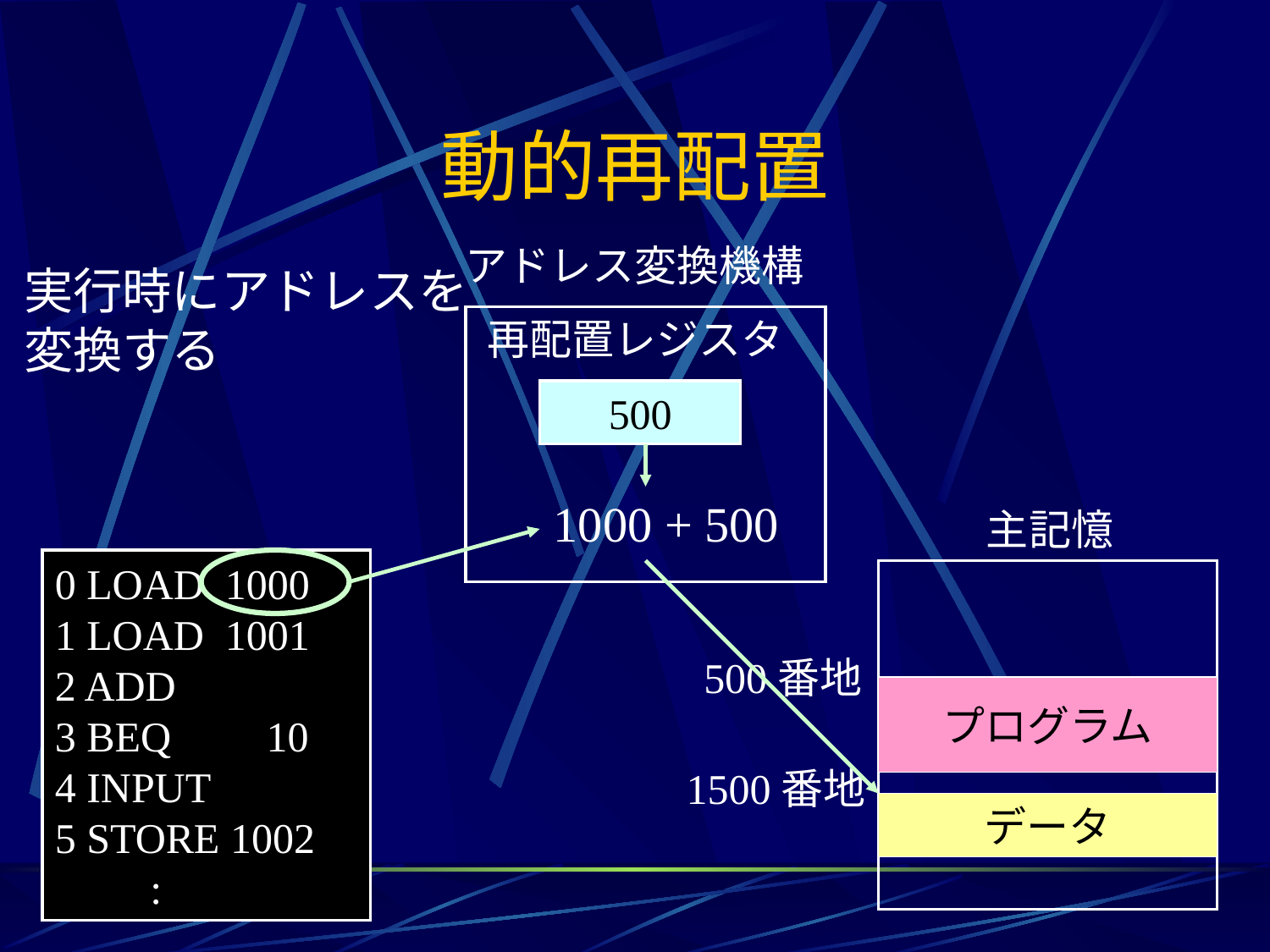

# 動的再配置
アドレス変換機構
実行時にアドレスを
変換する

再配置レジスタ

500

1000 + 500
主記憶

0 LOAD  1000
1 LOAD  1001
2 ADD
3 BEQ         10
4 INPUT
5 STORE 1002
         :

500番地
プログラム
1500番地
データ